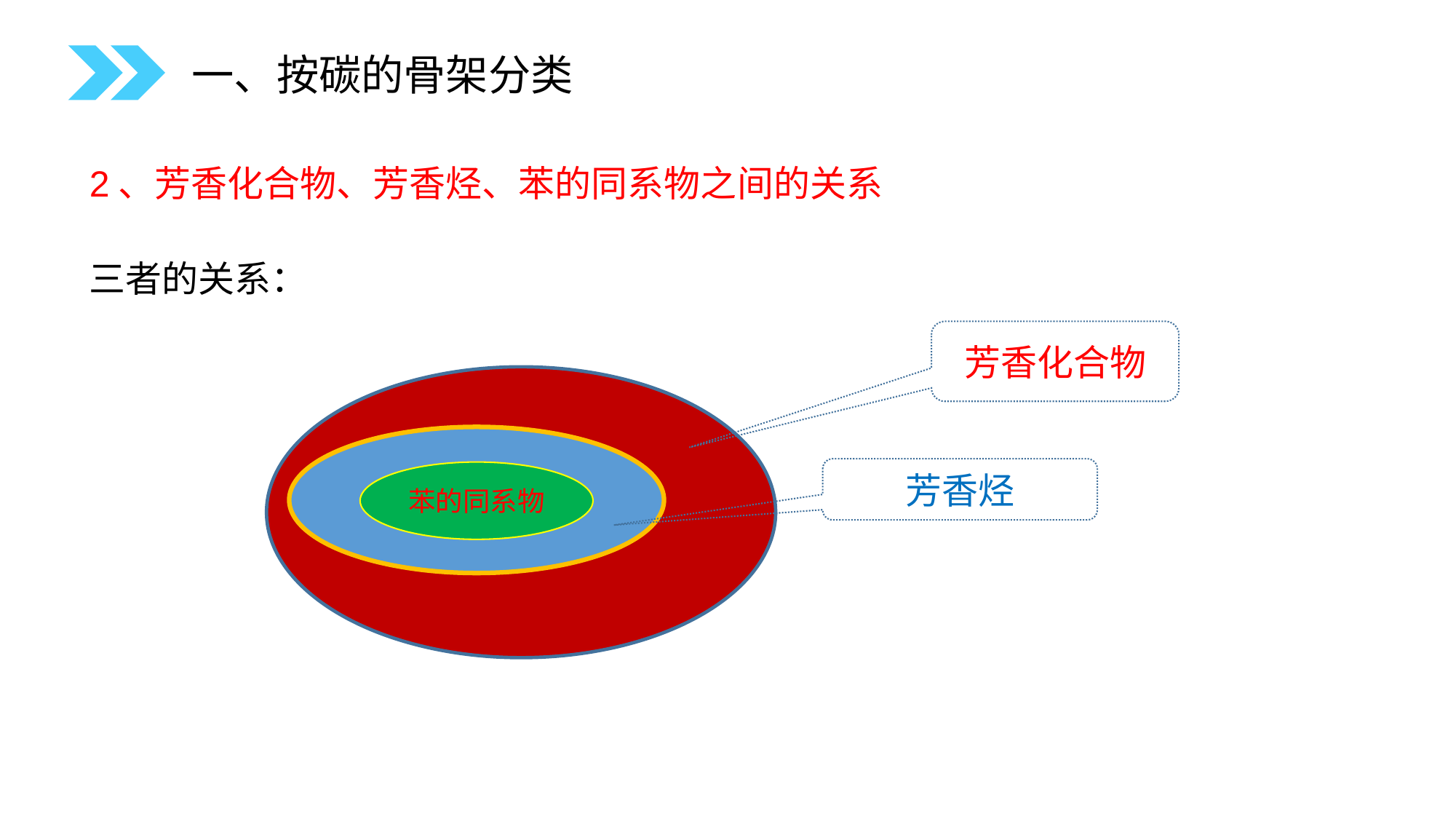

一、按碳的骨架分类
2、芳香化合物、芳香烃、苯的同系物之间的关系
三者的关系：
芳香化合物

芳香烃
苯的同系物